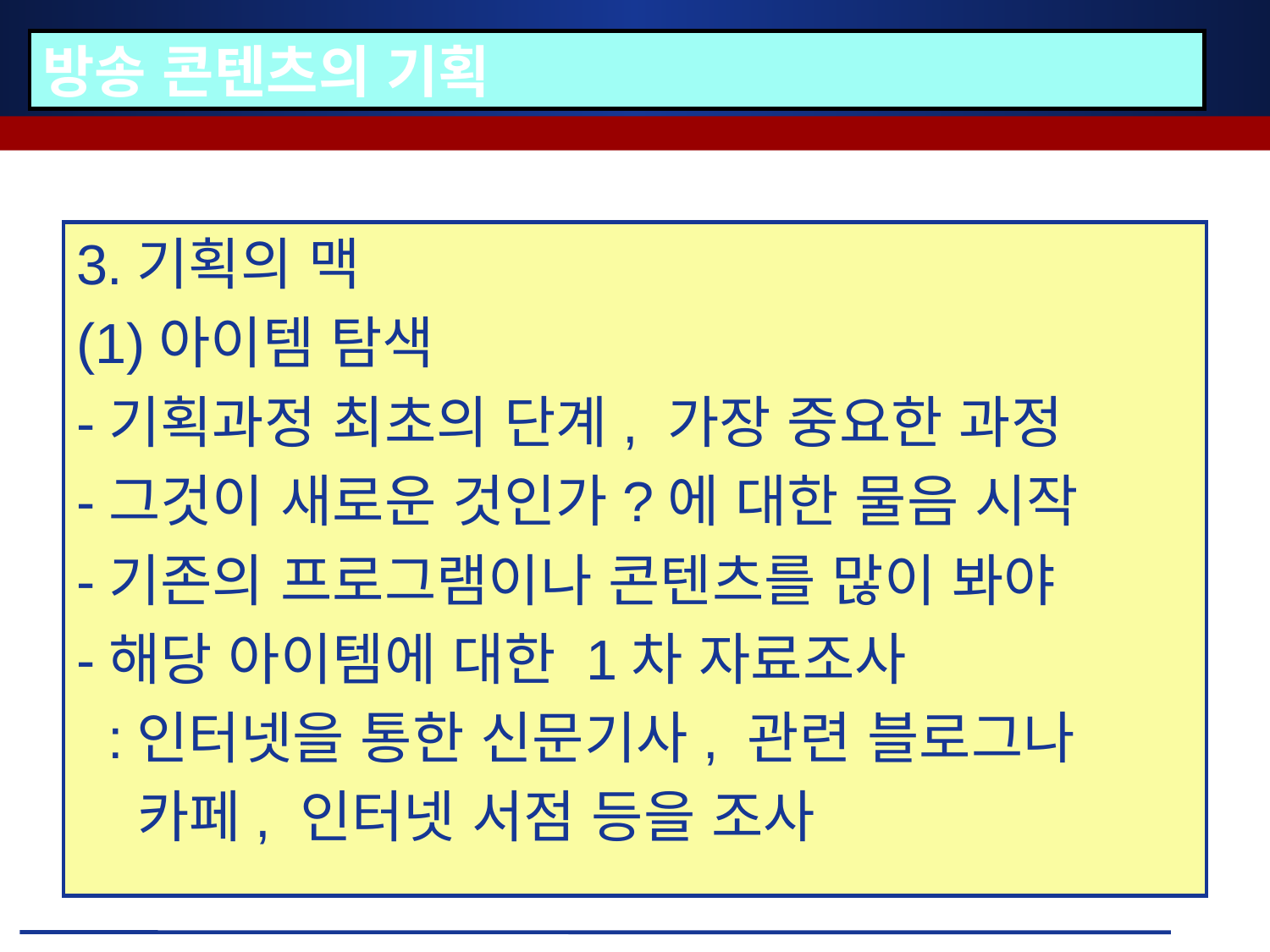

# 방송 콘텐츠의 기획
3.기획의 맥
(1)아이템 탐색
-기획과정 최초의 단계, 가장 중요한 과정
-그것이 새로운 것인가?에 대한 물음 시작
-기존의 프로그램이나 콘텐츠를 많이 봐야
-해당 아이템에 대한 1차 자료조사
  :인터넷을 통한 신문기사, 관련 블로그나
   카페, 인터넷 서점 등을 조사